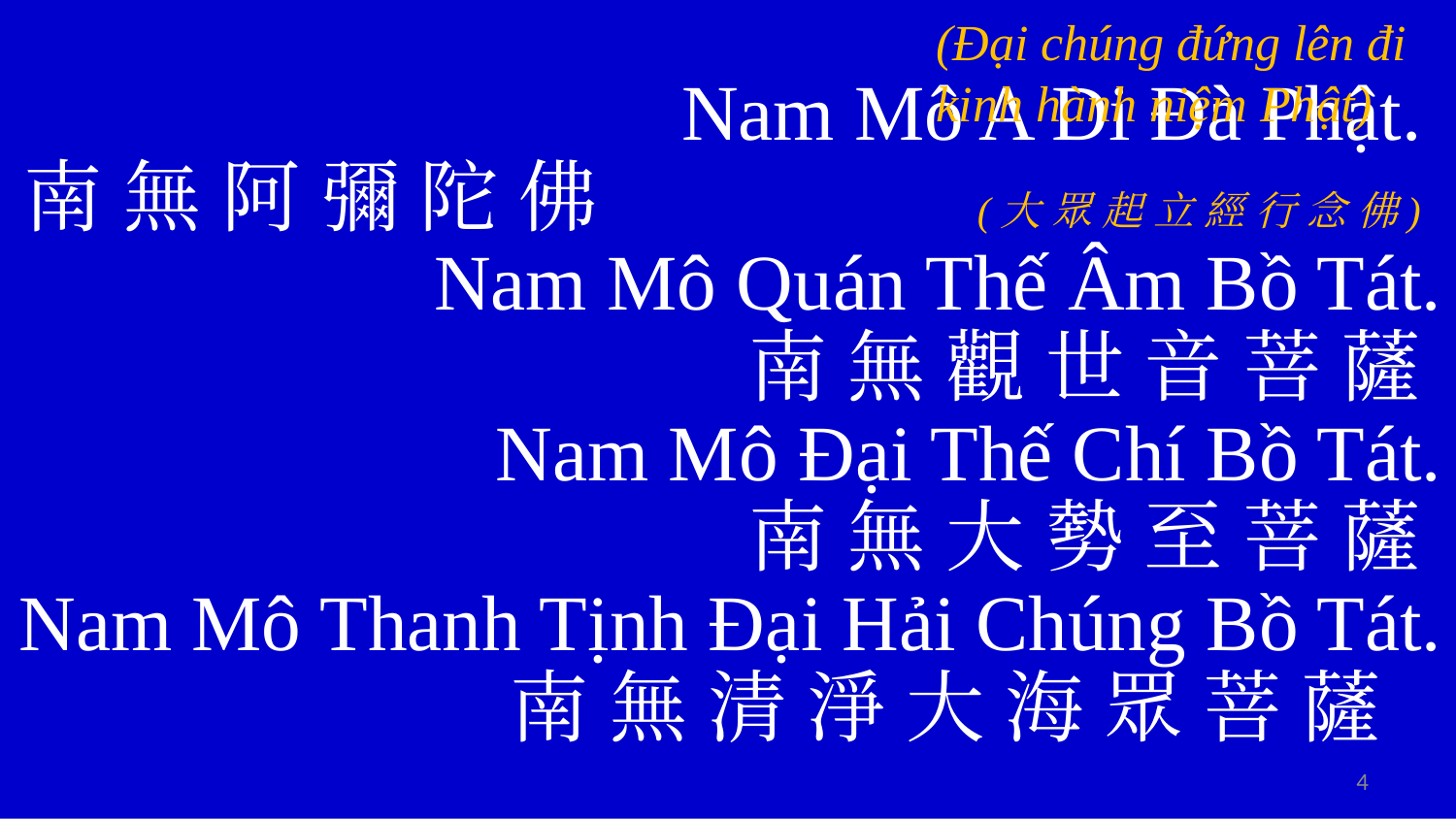

Nam Mô A Di Đà Phật.
南 無 阿 彌 陀 佛			   (大 眾 起 立 經 行 念 佛)
Nam Mô Quán Thế Âm Bồ Tát.
南 無 觀 世 音 菩 薩
Nam Mô Đại Thế Chí Bồ Tát.
南 無 大 勢 至 菩 薩
Nam Mô Thanh Tịnh Đại Hải Chúng Bồ Tát.
南 無 清 淨 大 海 眾 菩 薩
(Đại chúng đứng lên đi kinh hành niệm Phật)
4